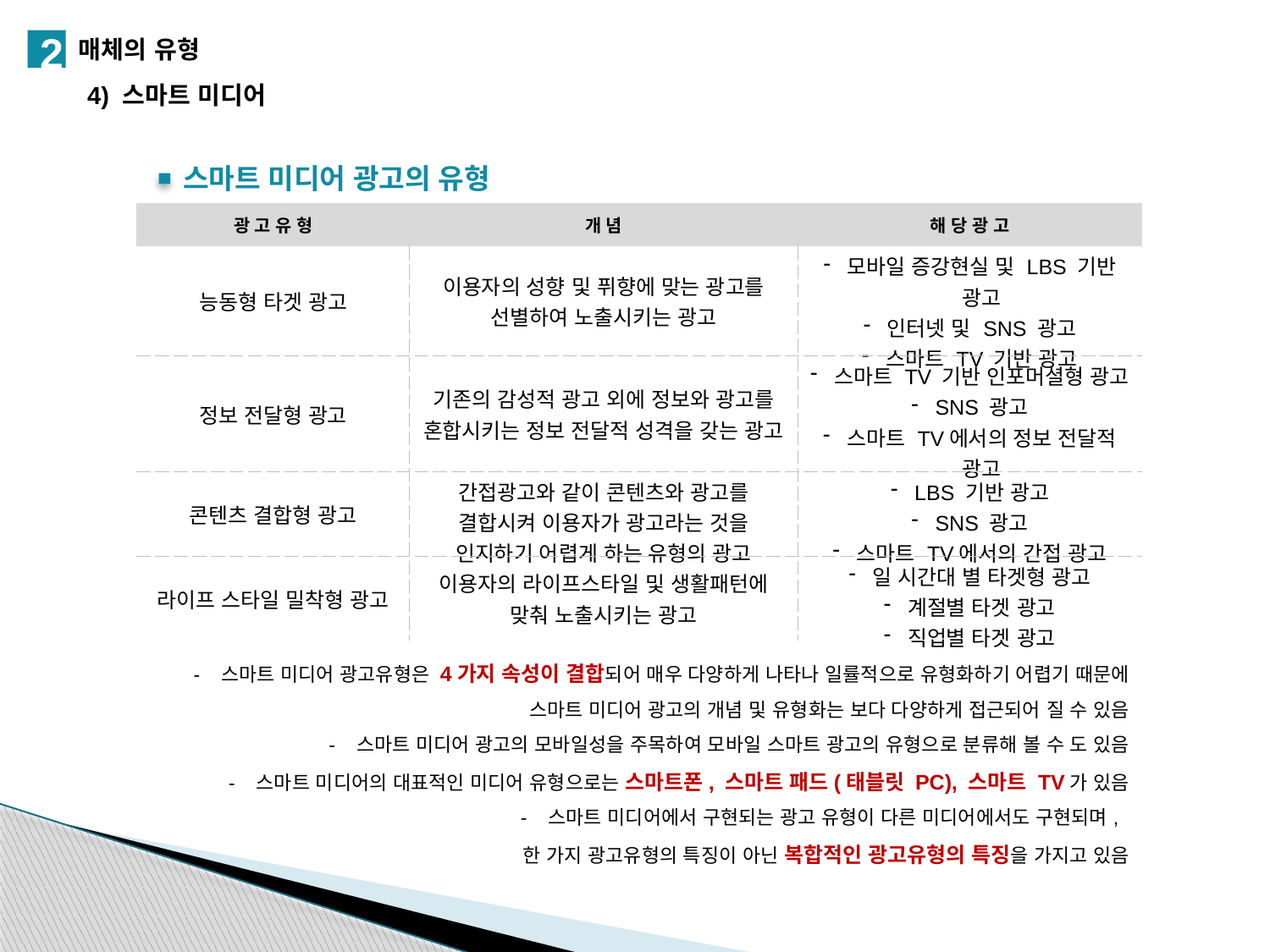

2
매체의 유형

4) 스마트 미디어
스마트 미디어 광고의 유형

| 광 고 유 형 | 개 념 | 해 당 광 고 |
| --- | --- | --- |
| 능동형 타겟 광고 | 이용자의 성향 및 퓌향에 맞는 광고를 선별하여 노출시키는 광고 | 모바일 증강현실 및 LBS 기반 광고 인터넷 및 SNS 광고 스마트 TV 기반 광고 |
| 정보 전달형 광고 | 기존의 감성적 광고 외에 정보와 광고를 혼합시키는 정보 전달적 성격을 갖는 광고 | 스마트 TV 기반 인포머셜형 광고 SNS 광고 스마트 TV에서의 정보 전달적 광고 |
| 콘텐츠 결합형 광고 | 간접광고와 같이 콘텐츠와 광고를 결합시켜 이용자가 광고라는 것을 인지하기 어렵게 하는 유형의 광고 | LBS 기반 광고 SNS 광고 스마트 TV에서의 간접 광고 |
| 라이프 스타일 밀착형 광고 | 이용자의 라이프스타일 및 생활패턴에 맞춰 노출시키는 광고 | 일 시간대 별 타겟형 광고 계절별 타겟 광고 직업별 타겟 광고 |
-   스마트 미디어 광고유형은 4가지 속성이 결합되어 매우 다양하게 나타나 일률적으로 유형화하기 어렵기 때문에
    스마트 미디어 광고의 개념 및 유형화는 보다 다양하게 접근되어 질 수 있음
-   스마트 미디어 광고의 모바일성을 주목하여 모바일 스마트 광고의 유형으로 분류해 볼 수 도 있음
-   스마트 미디어의 대표적인 미디어 유형으로는 스마트폰, 스마트 패드(태블릿 PC), 스마트 TV가 있음
-   스마트 미디어에서 구현되는 광고 유형이 다른 미디어에서도 구현되며,
    한 가지 광고유형의 특징이 아닌 복합적인 광고유형의 특징을 가지고 있음